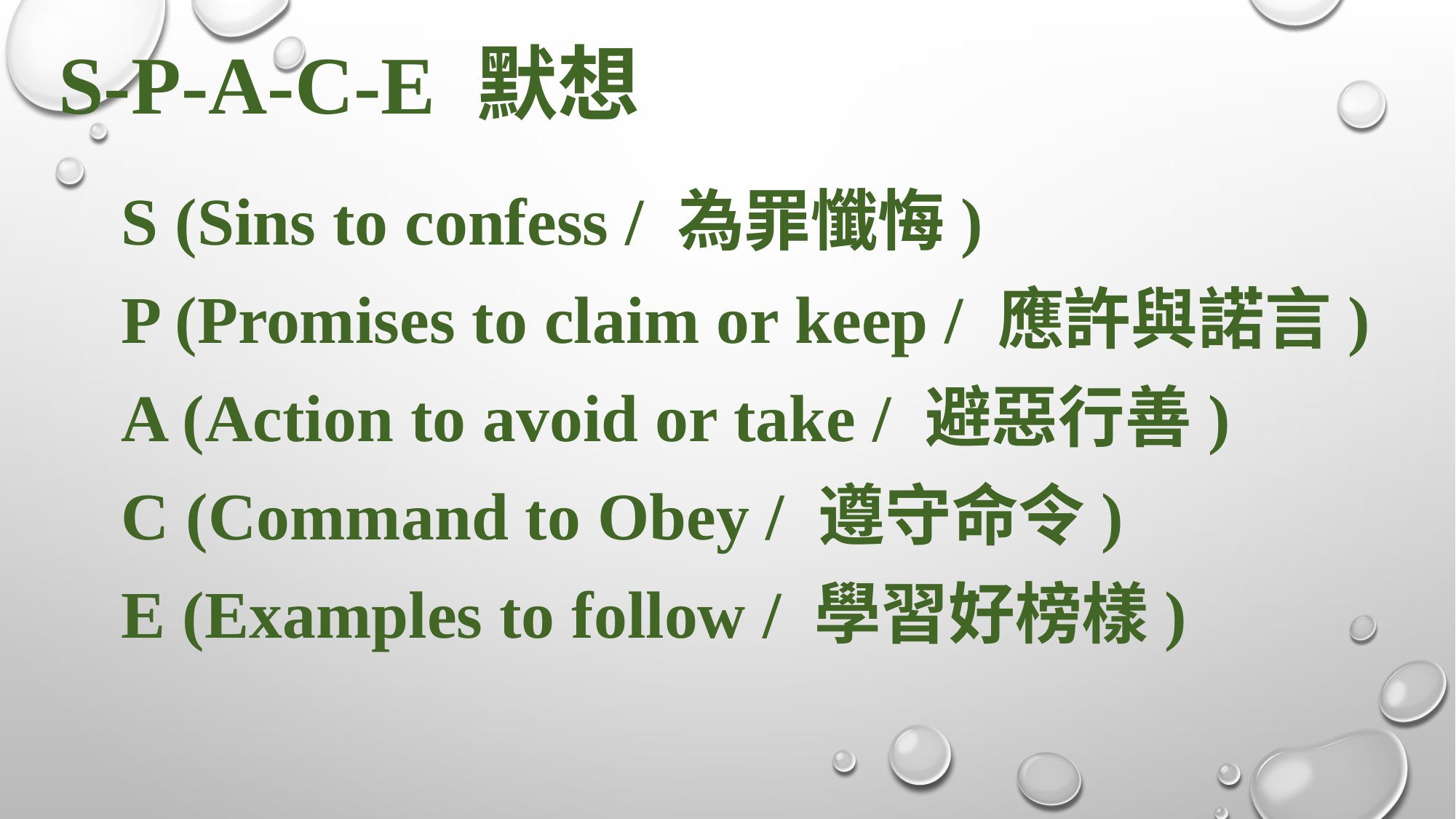

S-P-A-C-E 默想
S (Sins to confess / 為罪懺悔)
P (Promises to claim or keep / 應許與諾言)
A (Action to avoid or take / 避惡行善)
C (Command to Obey / 遵守命令)
E (Examples to follow / 學習好榜樣)